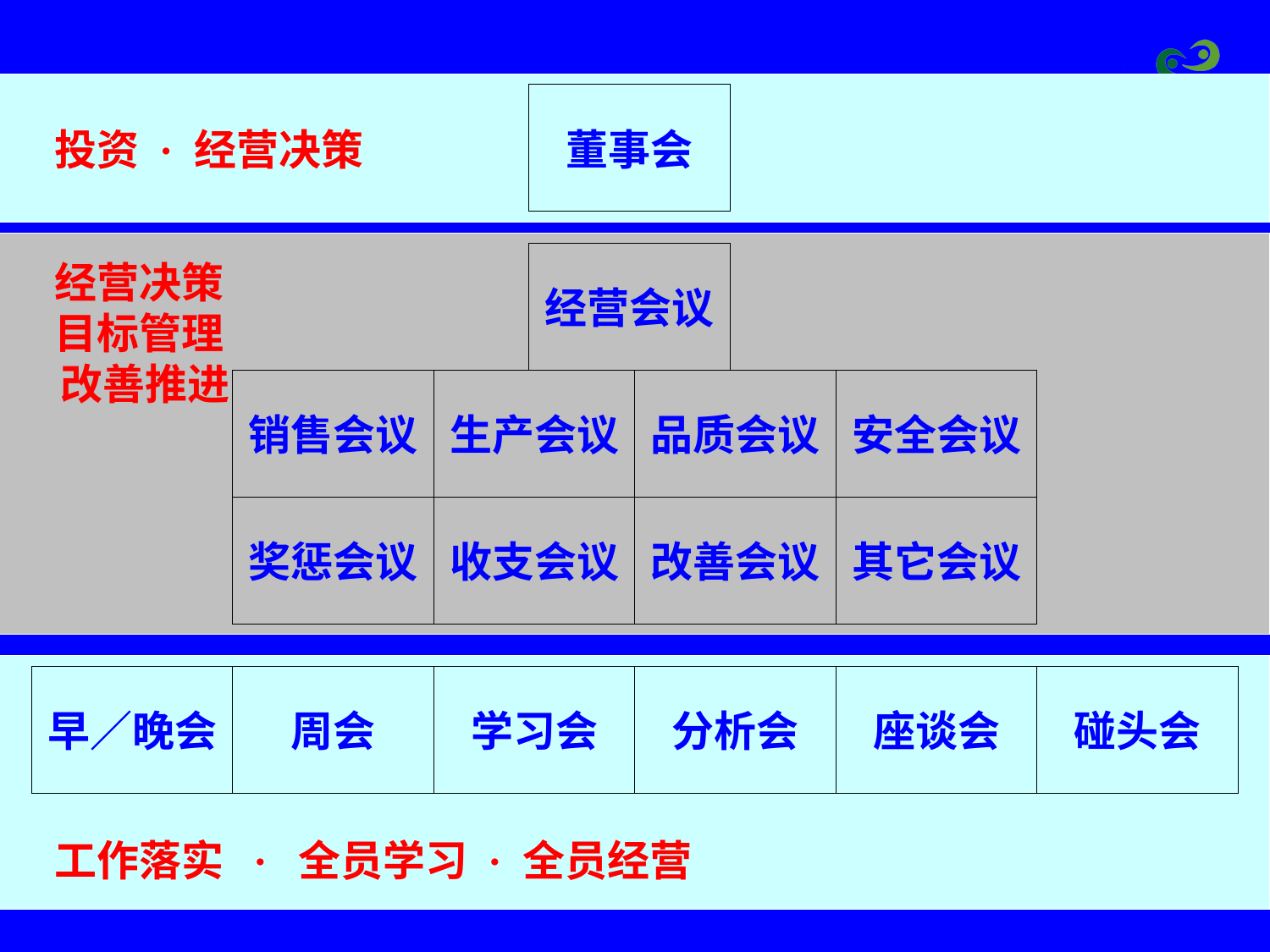

投资 · 经营决策
董事会
　经营决策
　目标管理
    改善推进

经营会议
销售会议
生产会议
品质会议
安全会议
奖惩会议
收支会议
改善会议
其它会议

　工作落实  ·  全员学习 · 全员经营
早／晚会
周会
学习会
分析会
座谈会
碰头会
#